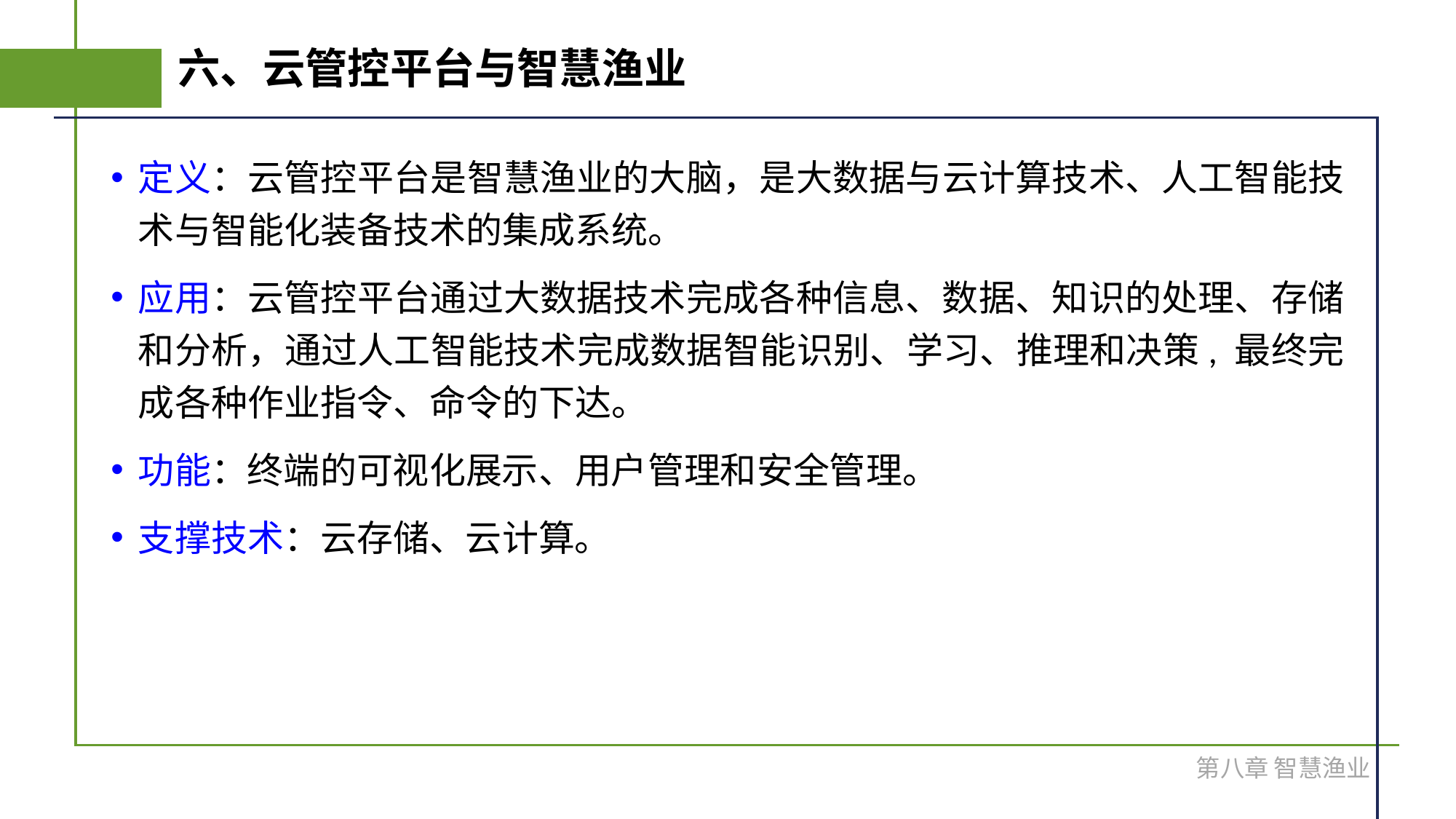

# 六、云管控平台与智慧渔业
定义：云管控平台是智慧渔业的大脑，是大数据与云计算技术、人工智能技术与智能化装备技术的集成系统。
应用：云管控平台通过大数据技术完成各种信息、数据、知识的处理、存储和分析，通过人工智能技术完成数据智能识别、学习、推理和决策, 最终完成各种作业指令、命令的下达。
功能：终端的可视化展示、用户管理和安全管理。
支撑技术：云存储、云计算。
第八章 智慧渔业